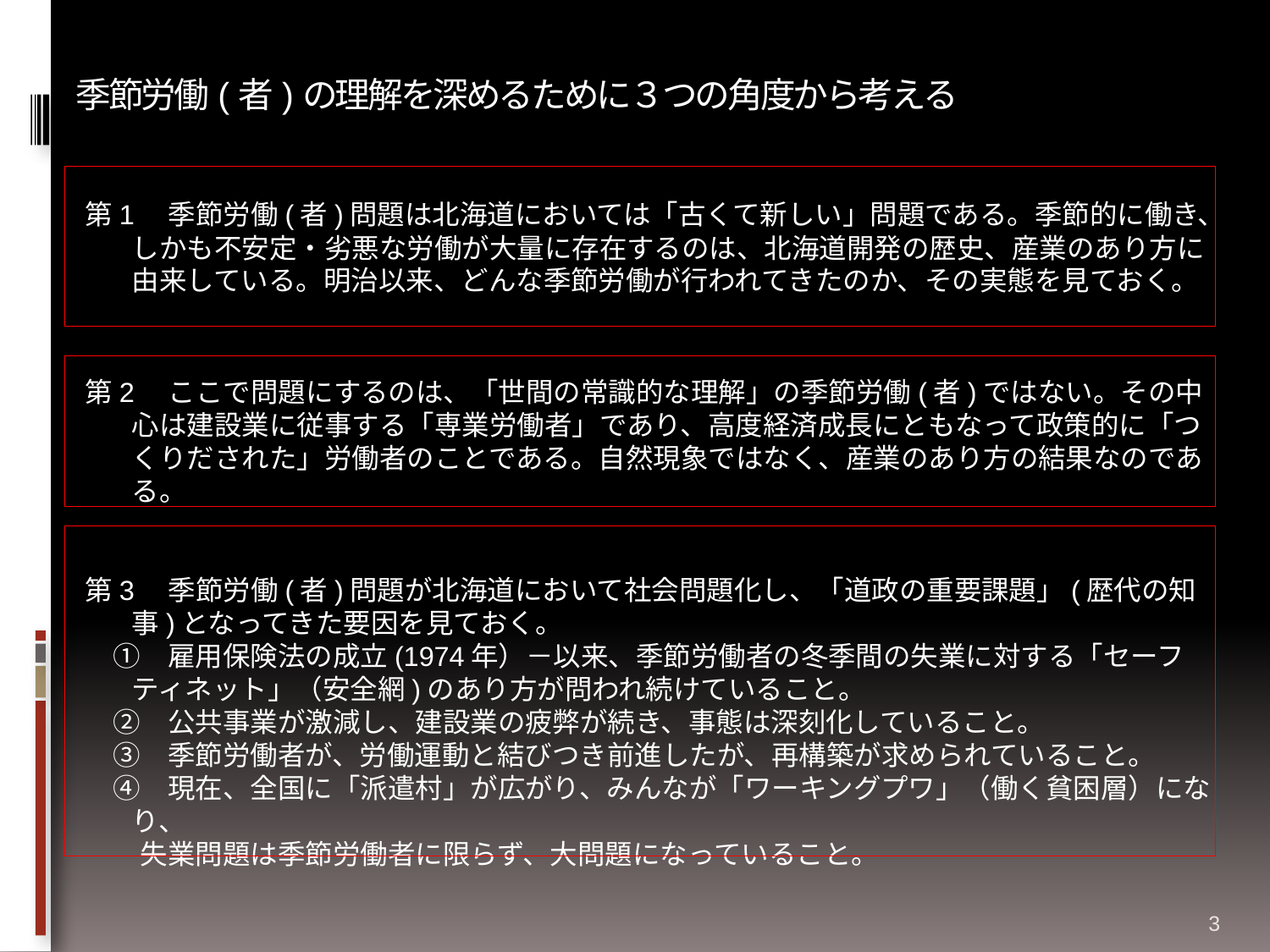

# 季節労働(者)の理解を深めるために３つの角度から考える

第1　季節労働(者)問題は北海道においては「古くて新しい」問題である。季節的に働き、しかも不安定・劣悪な労働が大量に存在するのは、北海道開発の歴史、産業のあり方に由来している。明治以来、どんな季節労働が行われてきたのか、その実態を見ておく。

第2　ここで問題にするのは、「世間の常識的な理解」の季節労働(者)ではない。その中心は建設業に従事する「専業労働者」であり、高度経済成長にともなって政策的に「つくりだされた」労働者のことである。自然現象ではなく、産業のあり方の結果なのである。

第3　季節労働(者)問題が北海道において社会問題化し、「道政の重要課題」(歴代の知事)となってきた要因を見ておく。
　①　雇用保険法の成立(1974年）－以来、季節労働者の冬季間の失業に対する「セーフティネット」（安全網)のあり方が問われ続けていること。
　②　公共事業が激減し、建設業の疲弊が続き、事態は深刻化していること。
　③　季節労働者が、労働運動と結びつき前進したが、再構築が求められていること。
　④　現在、全国に「派遣村」が広がり、みんなが「ワーキングプワ」（働く貧困層）になり、
　　失業問題は季節労働者に限らず、大問題になっていること。

3